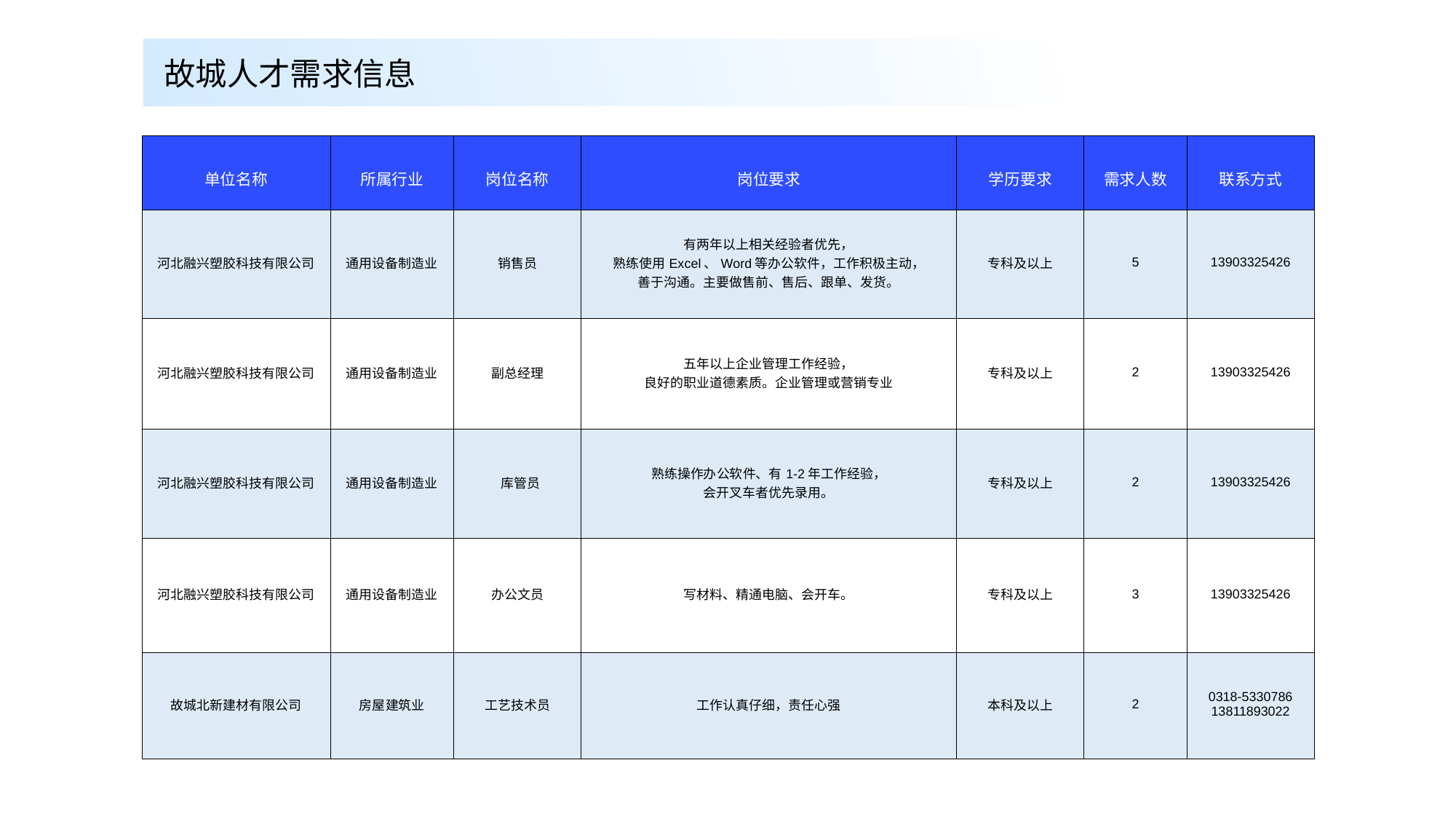

故城人才需求信息
| 单位名称 | 所属行业 | 岗位名称 | 岗位要求 | 学历要求 | 需求人数 | 联系方式 |
| --- | --- | --- | --- | --- | --- | --- |
| 河北融兴塑胶科技有限公司 | 通用设备制造业 | 销售员 | 有两年以上相关经验者优先， 熟练使用Excel、Word等办公软件，工作积极主动， 善于沟通。主要做售前、售后、跟单、发货。 | 专科及以上 | 5 | 13903325426 |
| 河北融兴塑胶科技有限公司 | 通用设备制造业 | 副总经理 | 五年以上企业管理工作经验， 良好的职业道德素质。企业管理或营销专业 | 专科及以上 | 2 | 13903325426 |
| 河北融兴塑胶科技有限公司 | 通用设备制造业 | 库管员 | 熟练操作办公软件、有1-2年工作经验， 会开叉车者优先录用。 | 专科及以上 | 2 | 13903325426 |
| 河北融兴塑胶科技有限公司 | 通用设备制造业 | 办公文员 | 写材料、精通电脑、会开车。 | 专科及以上 | 3 | 13903325426 |
| 故城北新建材有限公司 | 房屋建筑业 | 工艺技术员 | 工作认真仔细，责任心强 | 本科及以上 | 2 | 0318-5330786 13811893022 |
46